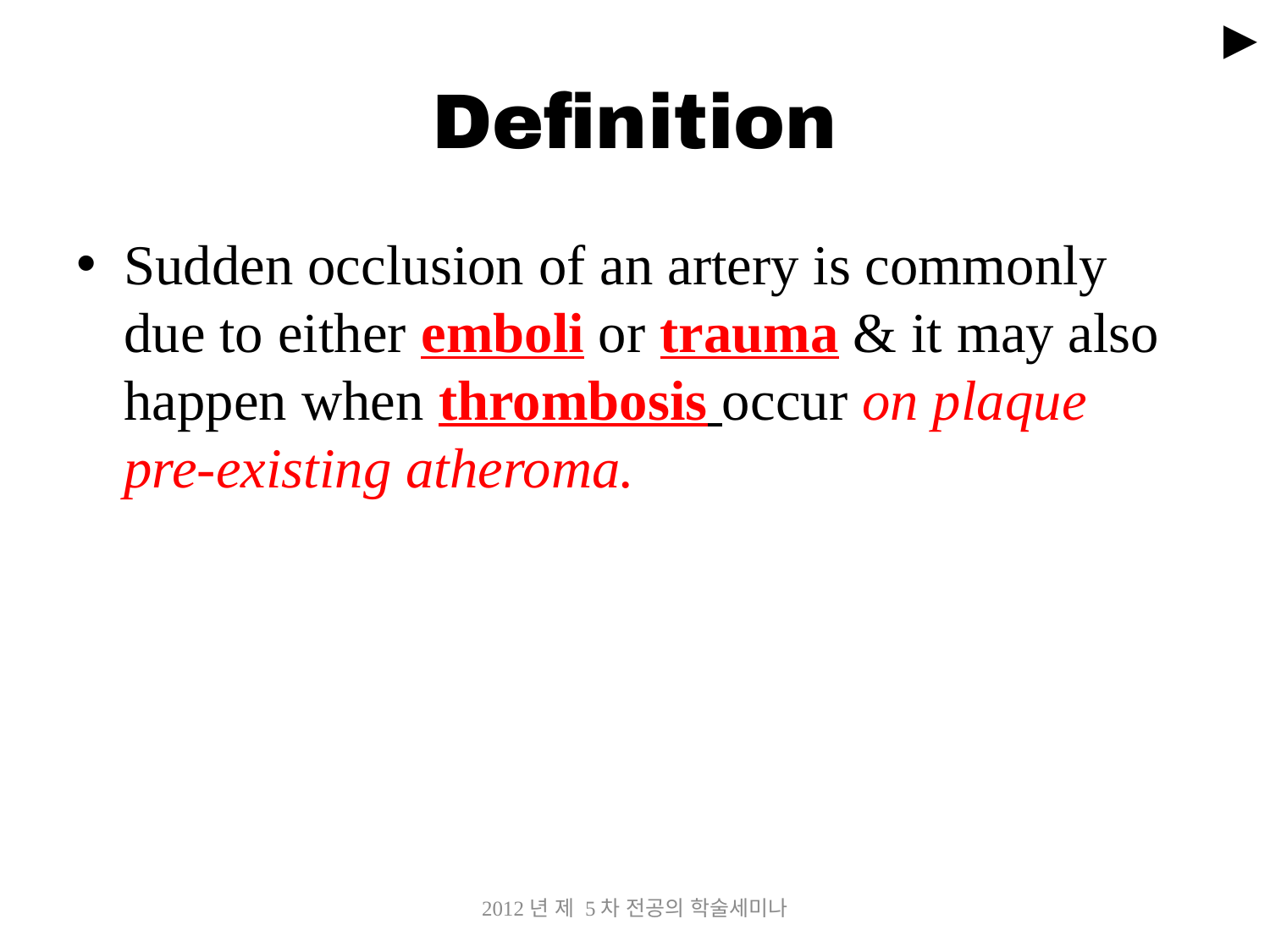

►
# Definition
Sudden occlusion of an artery is commonly due to either emboli or trauma & it may also happen when thrombosis occur on plaque pre-existing atheroma.
2012년 제 5차 전공의 학술세미나